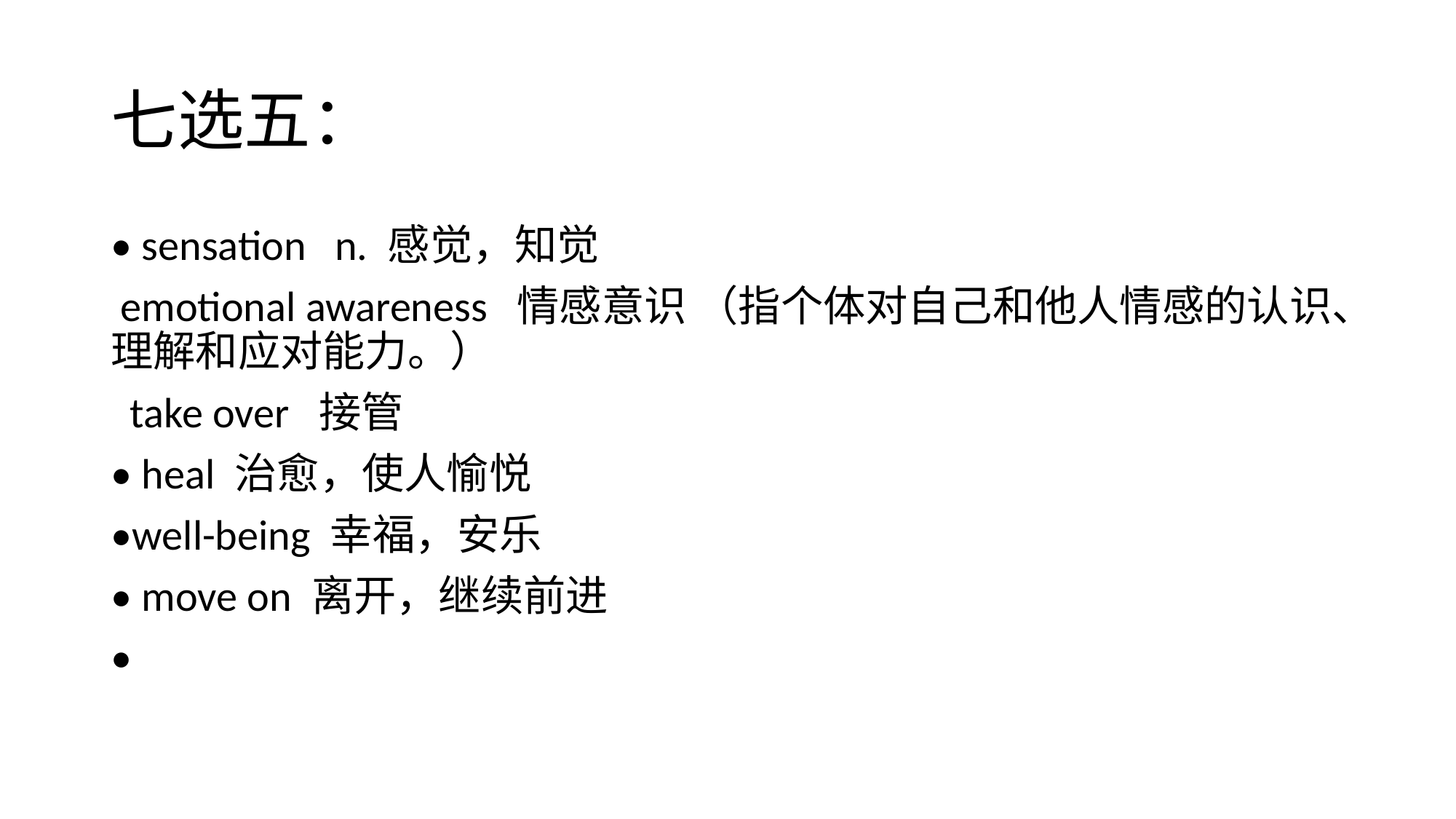

# 七选五：
• sensation   n. 感觉，知觉
 emotional awareness  情感意识 （指个体对自己和他人情感的认识、理解和应对能力。）
  take over  接管
• heal 治愈，使人愉悦
•well-being 幸福，安乐
• move on 离开，继续前进
•